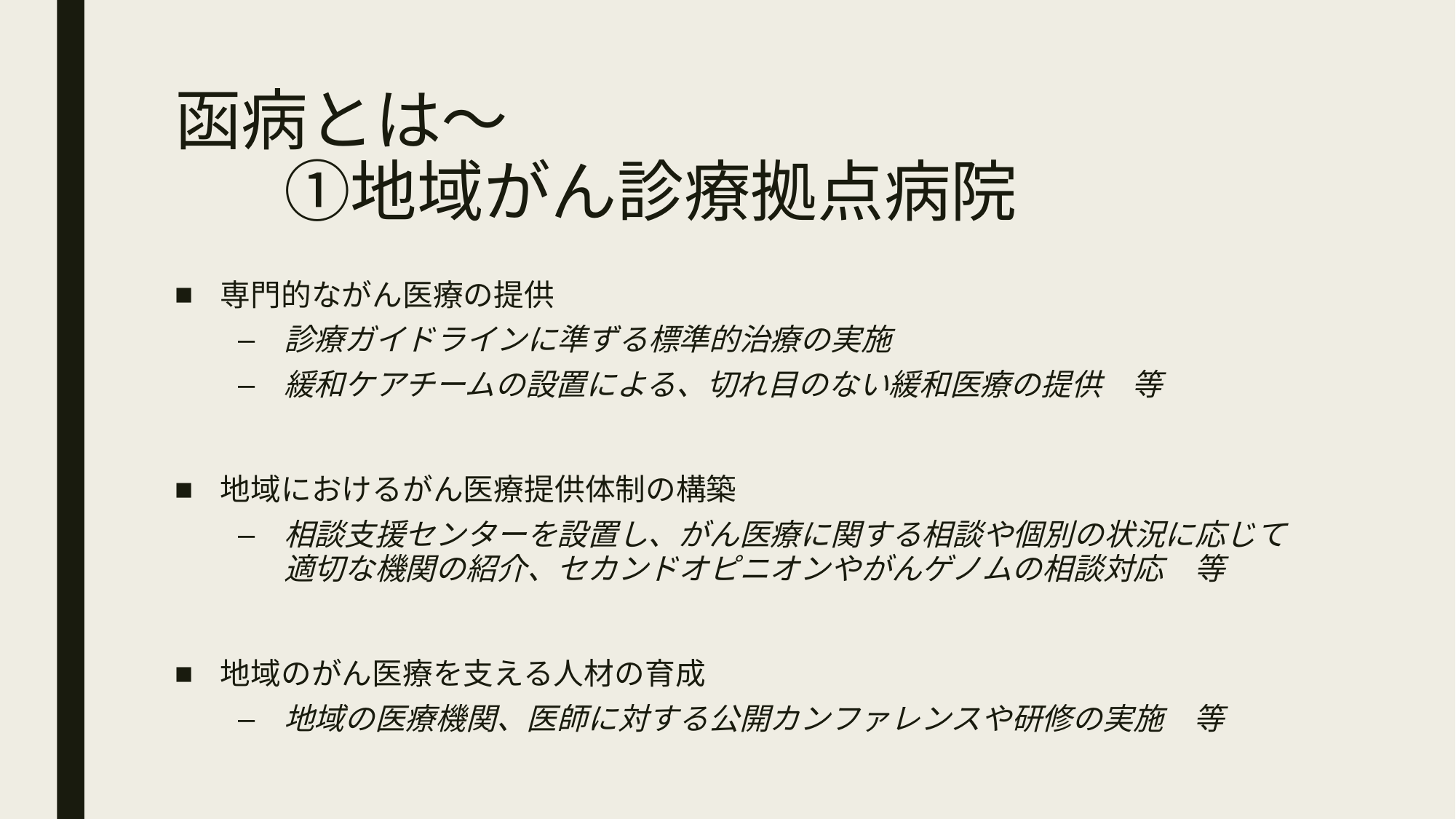

# 函病とは～ ①地域がん診療拠点病院
専門的ながん医療の提供
診療ガイドラインに準ずる標準的治療の実施
緩和ケアチームの設置による、切れ目のない緩和医療の提供　等

地域におけるがん医療提供体制の構築
相談支援センターを設置し、がん医療に関する相談や個別の状況に応じて適切な機関の紹介、セカンドオピニオンやがんゲノムの相談対応　等

地域のがん医療を支える人材の育成
地域の医療機関、医師に対する公開カンファレンスや研修の実施　等